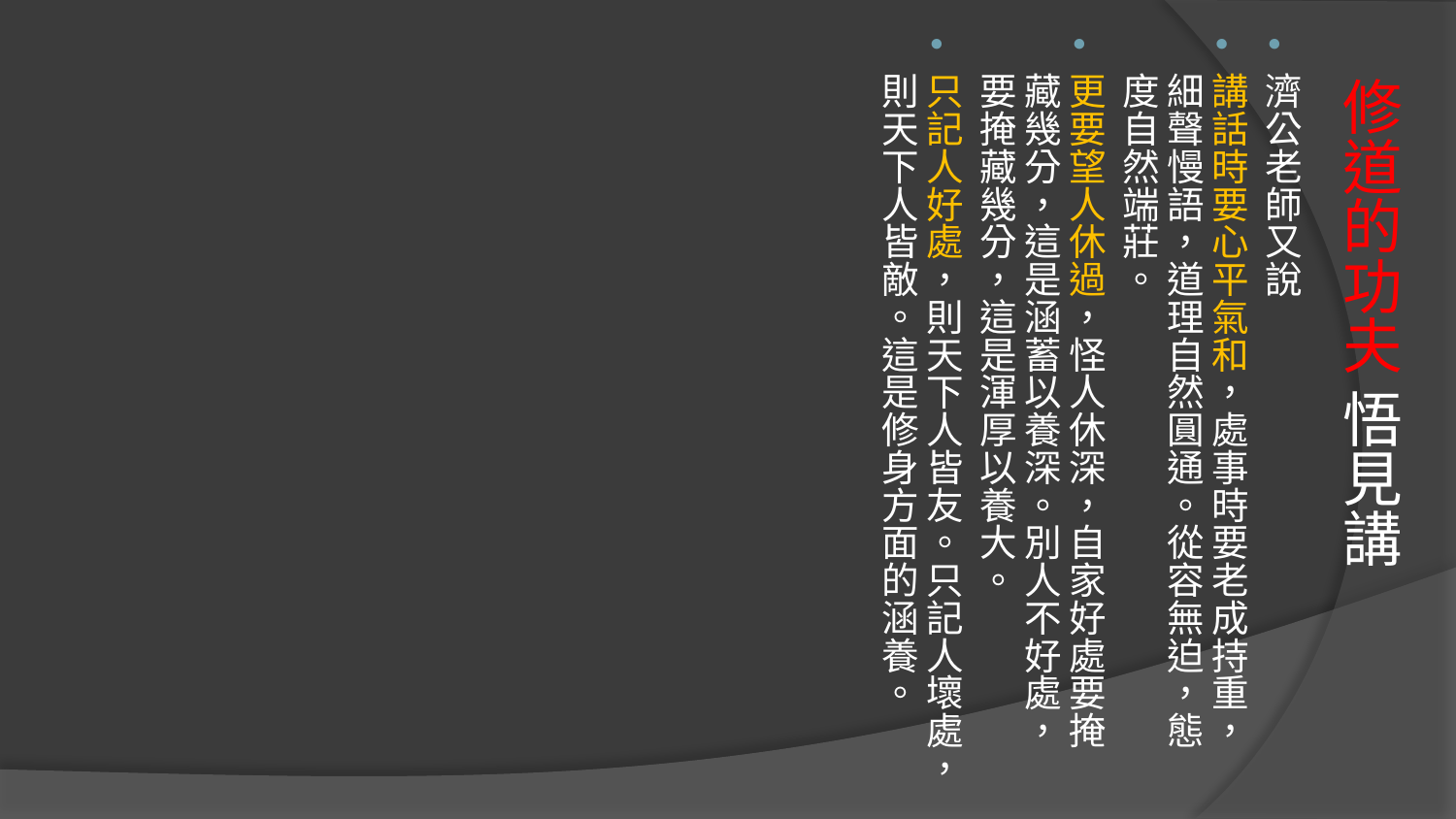

濟公老師又說
講話時要心平氣和，處事時要老成持重，細聲慢語，道理自然圓通。從容無迫，態度自然端莊。
更要望人休過，怪人休深，自家好處要掩藏幾分，這是涵蓄以養深。別人不好處，要掩藏幾分，這是渾厚以養大。
只記人好處，則天下人皆友。只記人壞處，則天下人皆敵。這是修身方面的涵養。

# 修道的功夫 悟見講